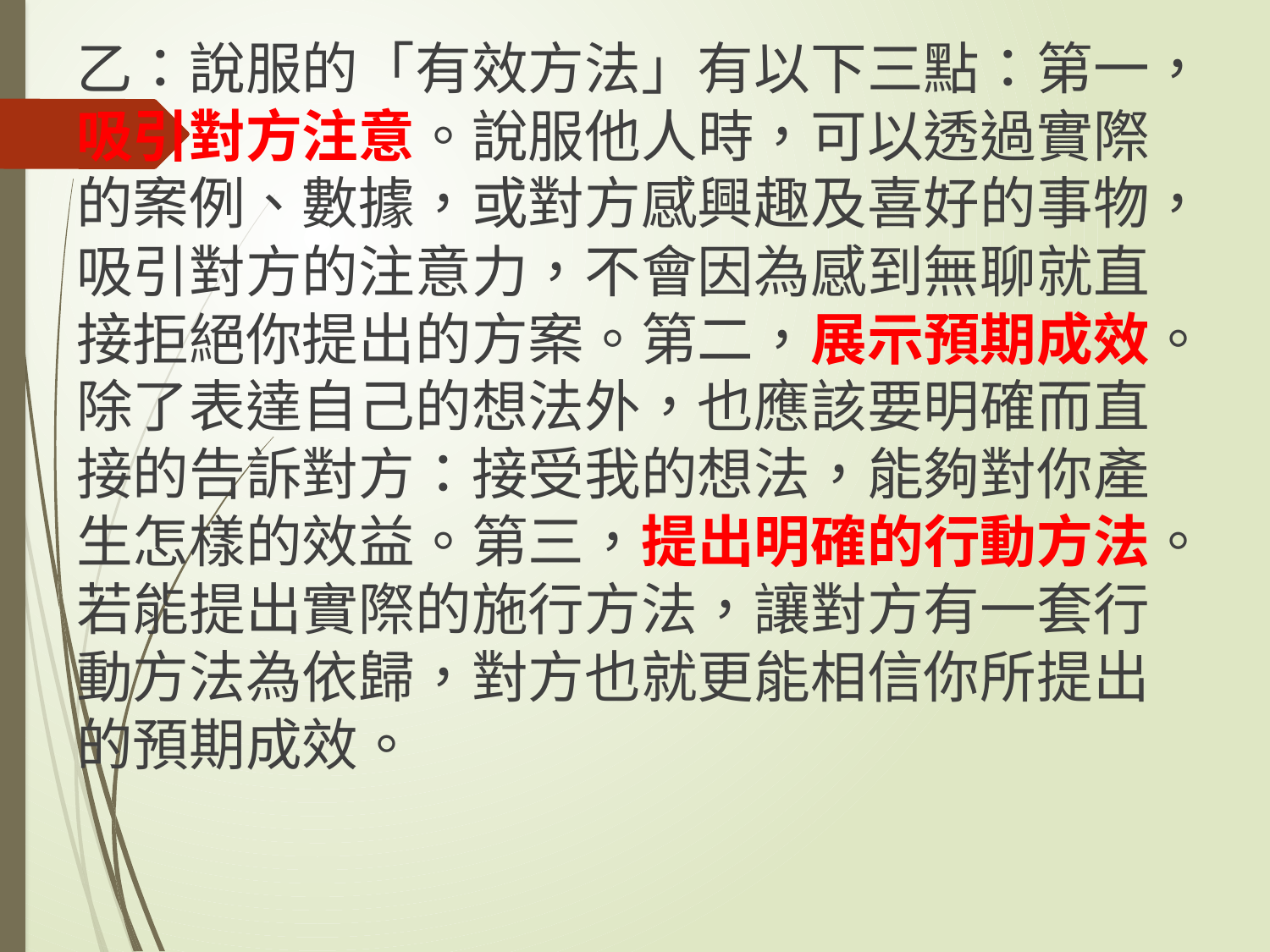

乙：說服的「有效方法」有以下三點：第一，吸引對方注意。說服他人時，可以透過實際的案例、數據，或對方感興趣及喜好的事物，吸引對方的注意力，不會因為感到無聊就直接拒絕你提出的方案。第二，展示預期成效。除了表達自己的想法外，也應該要明確而直接的告訴對方：接受我的想法，能夠對你產生怎樣的效益。第三，提出明確的行動方法。若能提出實際的施行方法，讓對方有一套行動方法為依歸，對方也就更能相信你所提出的預期成效。